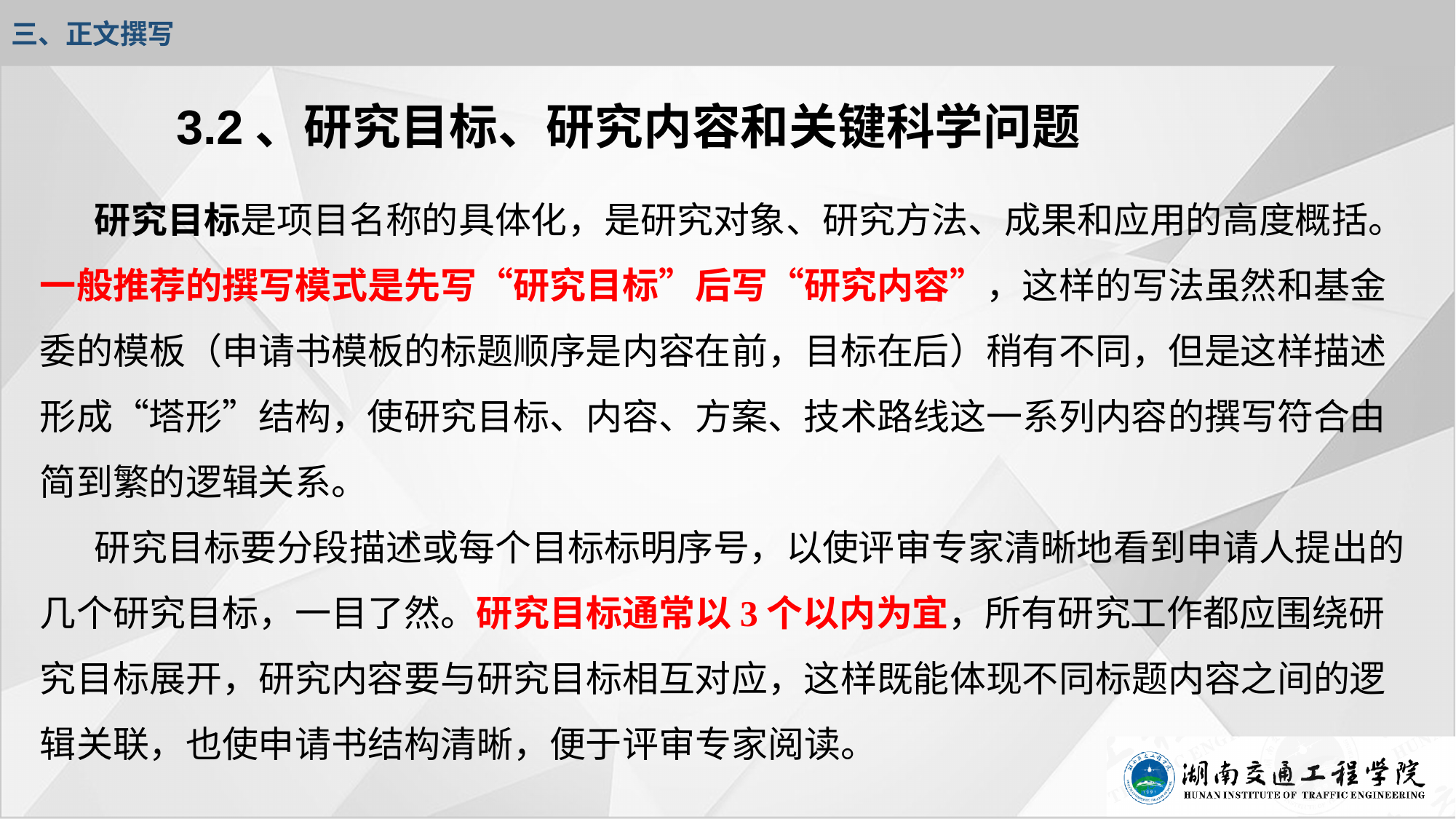

三、正文撰写
# 3.2、研究目标、研究内容和关键科学问题
研究目标是项目名称的具体化，是研究对象、研究方法、成果和应用的高度概括。一般推荐的撰写模式是先写“研究目标”后写“研究内容”，这样的写法虽然和基金委的模板（申请书模板的标题顺序是内容在前，目标在后）稍有不同，但是这样描述形成“塔形”结构，使研究目标、内容、方案、技术路线这一系列内容的撰写符合由简到繁的逻辑关系。
研究目标要分段描述或每个目标标明序号，以使评审专家清晰地看到申请人提出的几个研究目标，一目了然。研究目标通常以3个以内为宜，所有研究工作都应围绕研究目标展开，研究内容要与研究目标相互对应，这样既能体现不同标题内容之间的逻辑关联，也使申请书结构清晰，便于评审专家阅读。